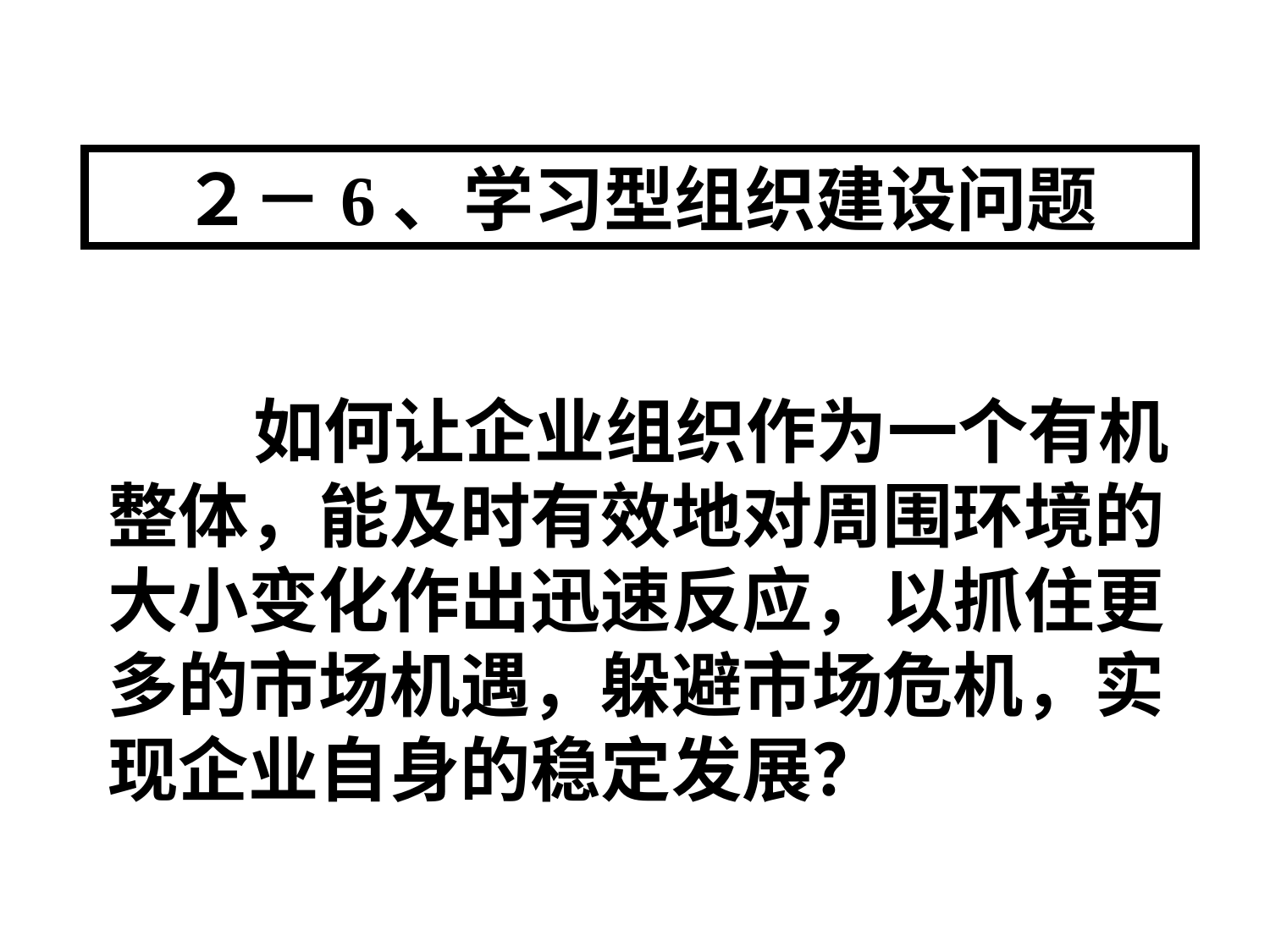

２－6、学习型组织建设问题
        如何让企业组织作为一个有机整体，能及时有效地对周围环境的大小变化作出迅速反应，以抓住更多的市场机遇，躲避市场危机，实现企业自身的稳定发展？